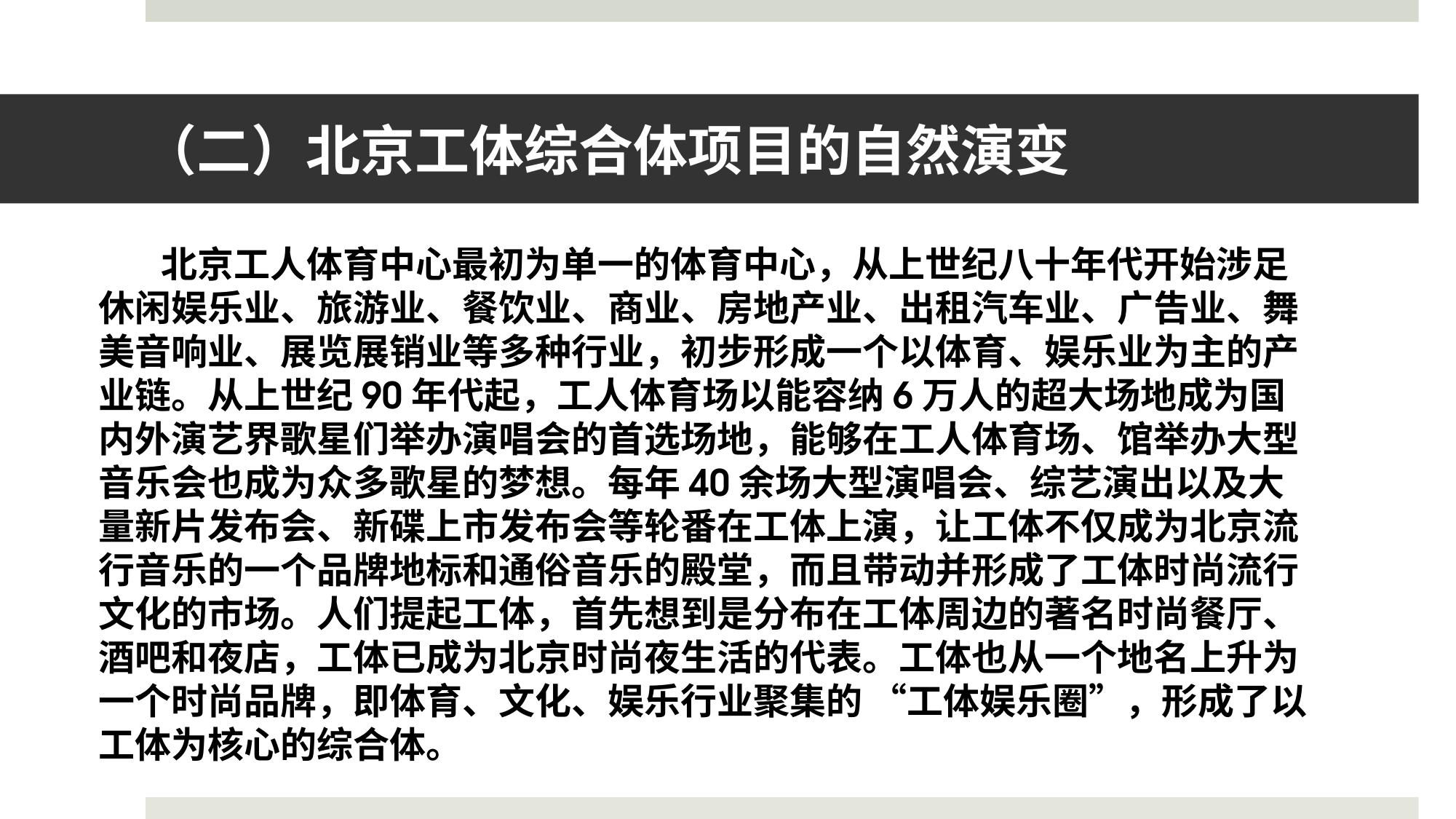

# （二）北京工体综合体项目的自然演变
        北京工人体育中心最初为单一的体育中心，从上世纪八十年代开始涉足休闲娱乐业、旅游业、餐饮业、商业、房地产业、出租汽车业、广告业、舞美音响业、展览展销业等多种行业，初步形成一个以体育、娱乐业为主的产业链。从上世纪90年代起，工人体育场以能容纳6万人的超大场地成为国内外演艺界歌星们举办演唱会的首选场地，能够在工人体育场、馆举办大型音乐会也成为众多歌星的梦想。每年40余场大型演唱会、综艺演出以及大量新片发布会、新碟上市发布会等轮番在工体上演，让工体不仅成为北京流行音乐的一个品牌地标和通俗音乐的殿堂，而且带动并形成了工体时尚流行文化的市场。人们提起工体，首先想到是分布在工体周边的著名时尚餐厅、酒吧和夜店，工体已成为北京时尚夜生活的代表。工体也从一个地名上升为一个时尚品牌，即体育、文化、娱乐行业聚集的 “工体娱乐圈”，形成了以工体为核心的综合体。